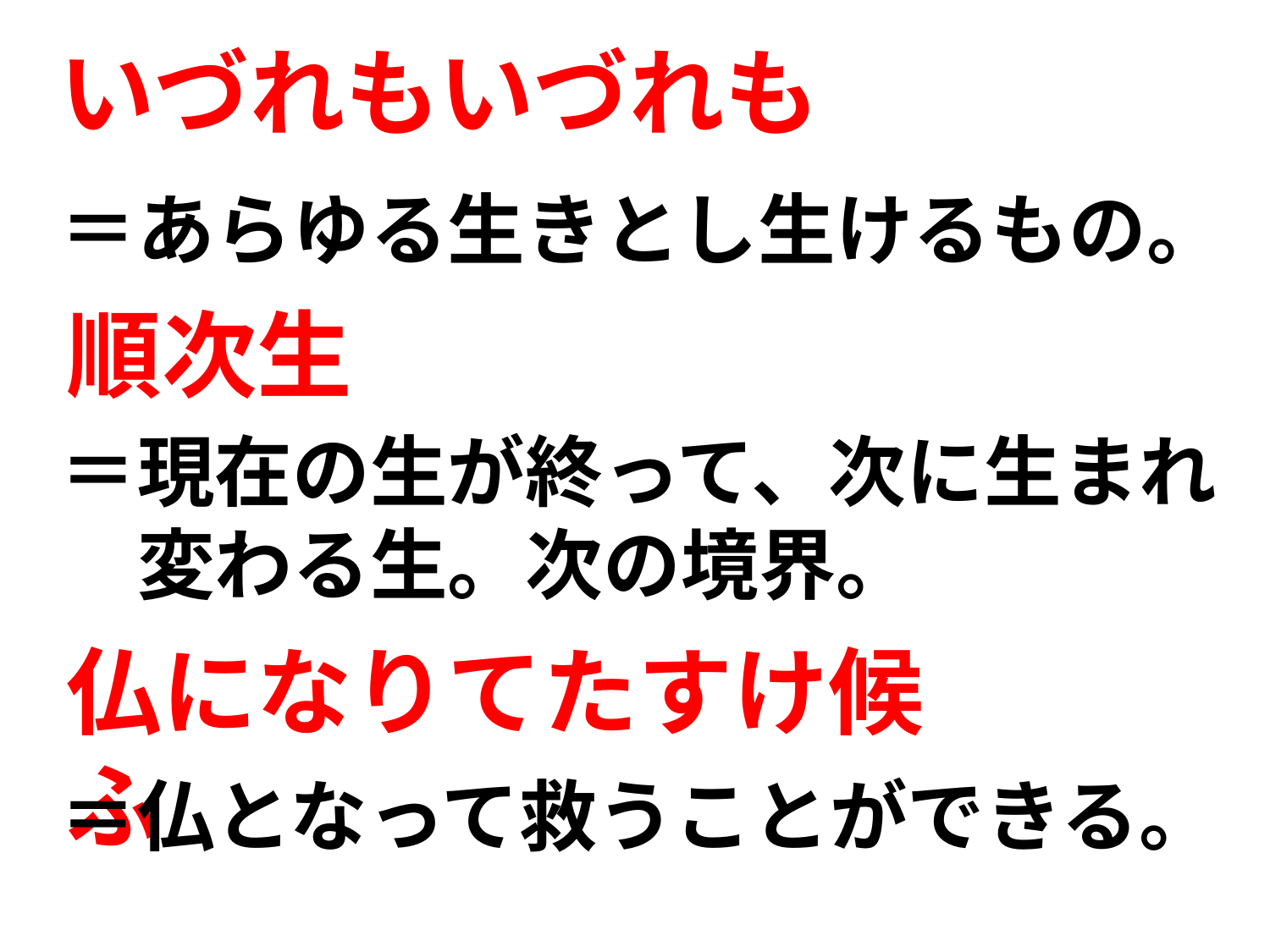

いづれもいづれも
＝あらゆる生きとし生けるもの。
順次生
＝現在の生が終って、次に生まれ
　変わる生。次の境界。
仏になりてたすけ候ふ
＝仏となって救うことができる。